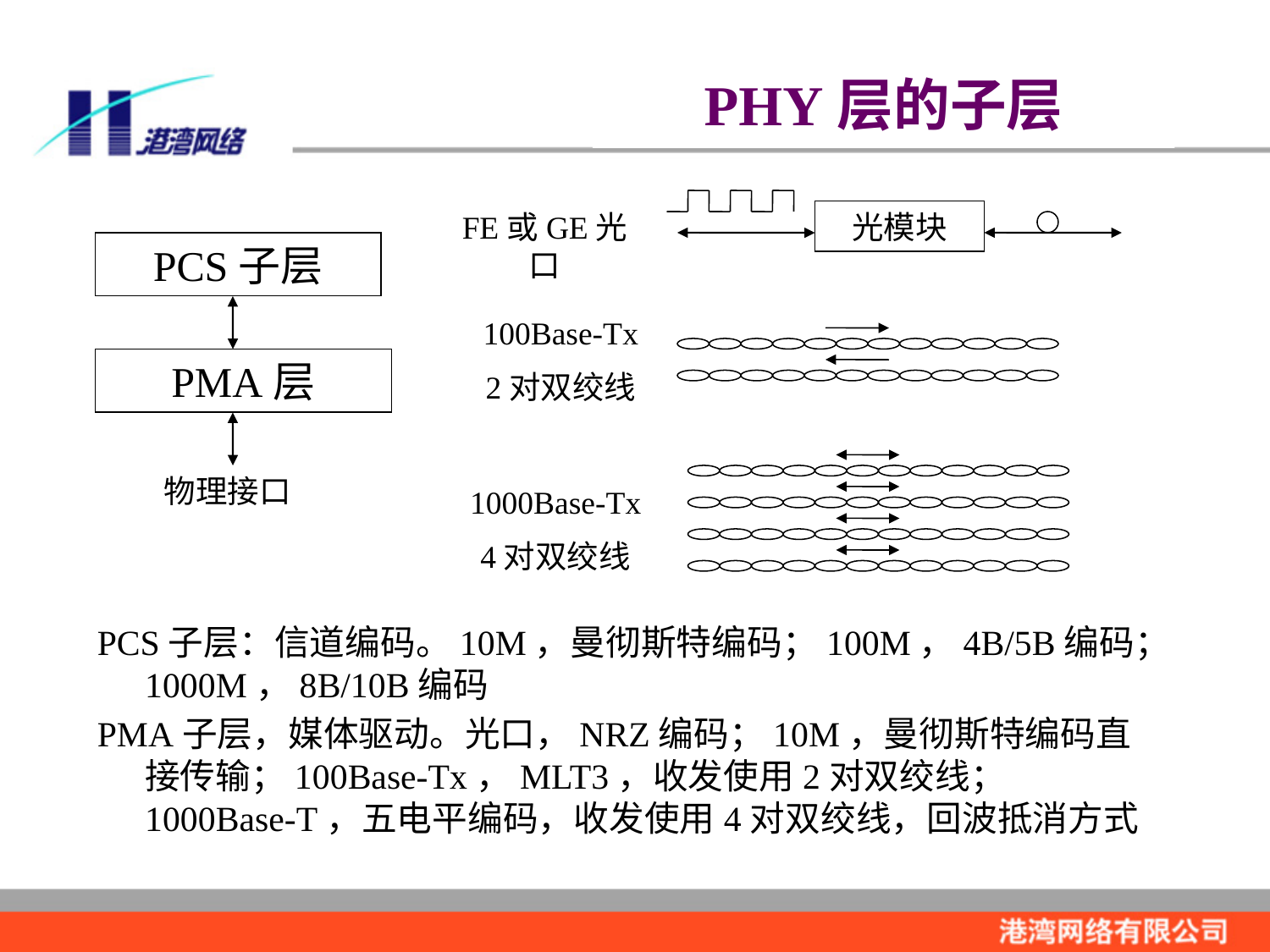

# PHY层的子层

FE或GE光口
光模块

PCS子层

100Base-Tx
2对双绞线

PMA层

物理接口

1000Base-Tx
4对双绞线

PCS子层：信道编码。10M，曼彻斯特编码；100M，4B/5B编码；1000M，8B/10B编码
PMA子层，媒体驱动。光口，NRZ编码；10M，曼彻斯特编码直接传输；100Base-Tx，MLT3，收发使用2对双绞线；1000Base-T，五电平编码，收发使用4对双绞线，回波抵消方式